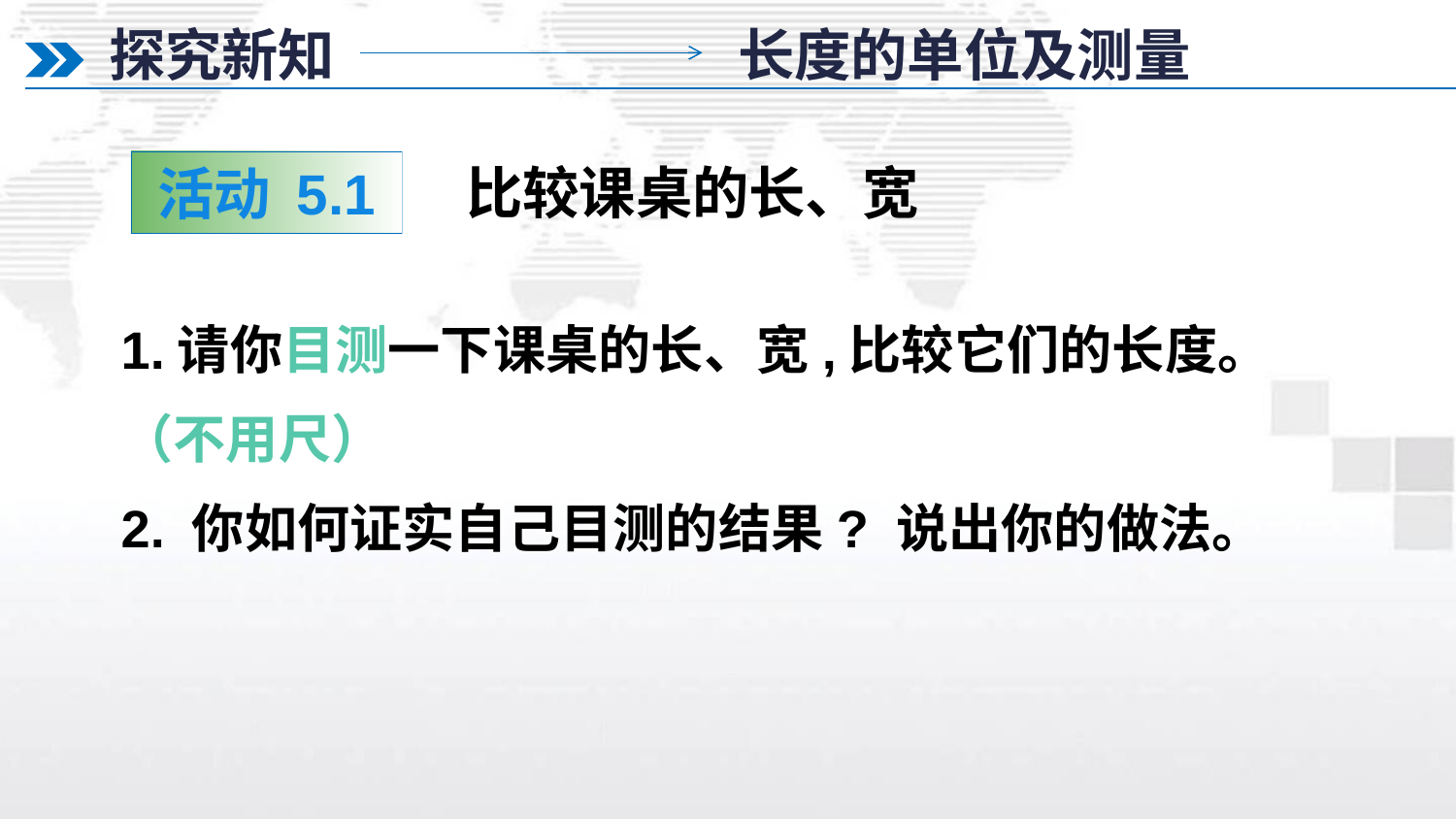

长度的单位及测量
# 探究新知
比较课桌的长、宽
活动 5.1
1.请你目测一下课桌的长、宽,比较它们的长度。
（不用尺）
2. 你如何证实自己目测的结果? 说出你的做法。